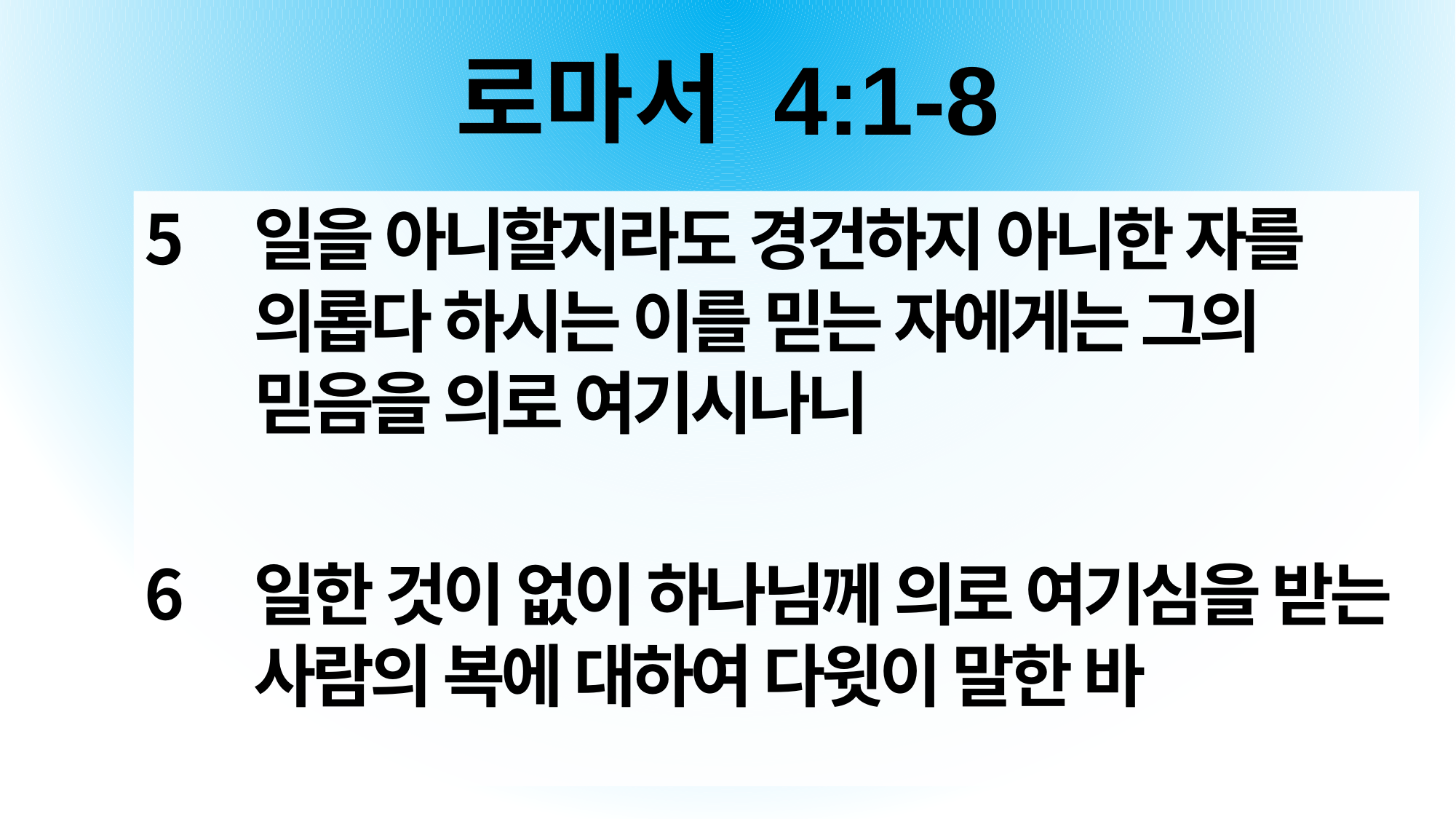

# 로마서 4:1-8
일을 아니할지라도 경건하지 아니한 자를 의롭다 하시는 이를 믿는 자에게는 그의 믿음을 의로 여기시나니

일한 것이 없이 하나님께 의로 여기심을 받는 사람의 복에 대하여 다윗이 말한 바